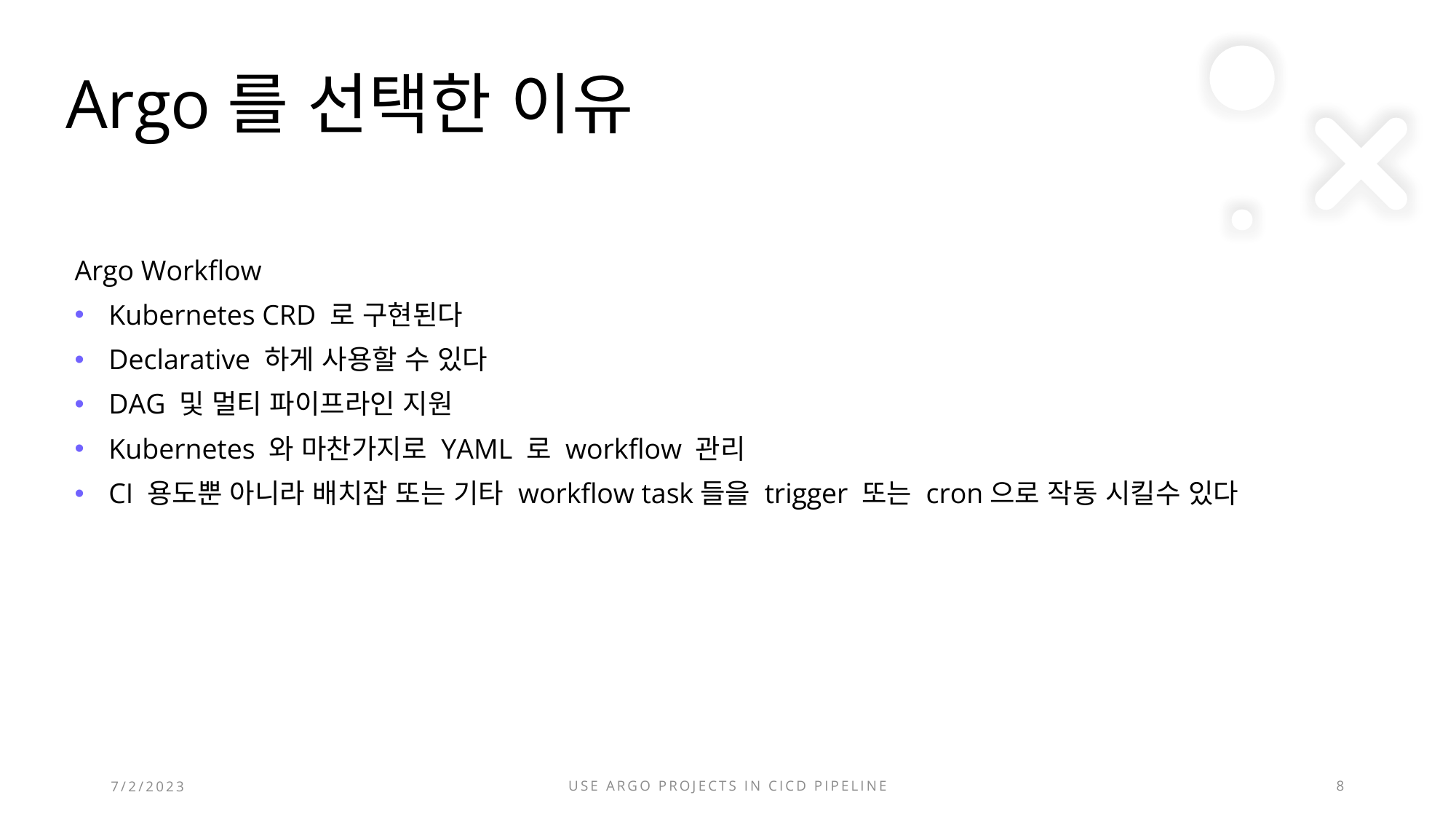

# Argo를 선택한 이유
Argo Workflow
Kubernetes CRD 로 구현된다
Declarative 하게 사용할 수 있다
DAG 및 멀티 파이프라인 지원
Kubernetes 와 마찬가지로 YAML 로 workflow 관리
CI 용도뿐 아니라 배치잡 또는 기타 workflow task들을 trigger 또는 cron으로 작동 시킬수 있다

7/2/2023
Use argo projects in cicd pipeline
8